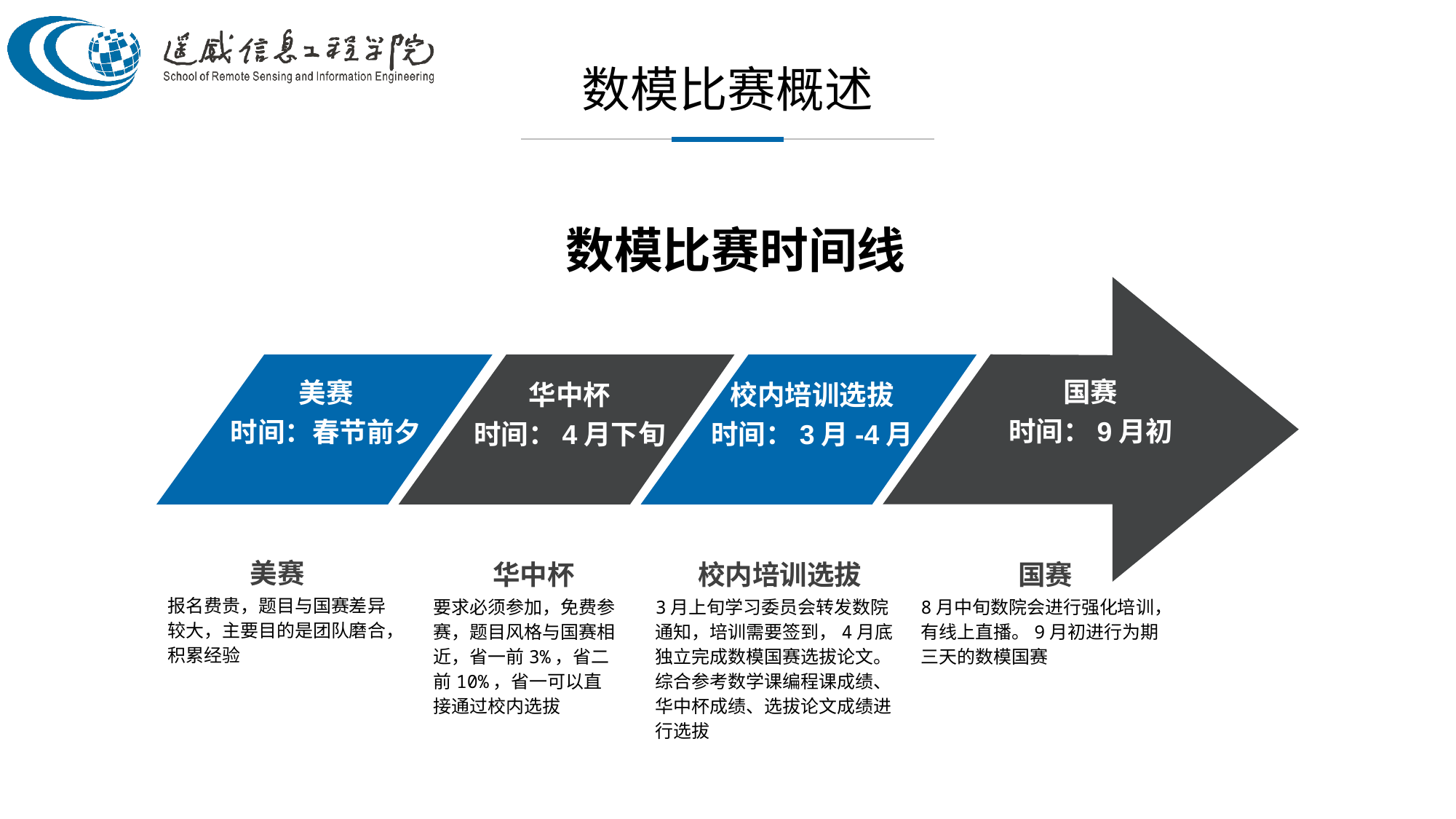

数模比赛概述
数模比赛时间线

国赛
时间：9月初
美赛
时间：春节前夕
华中杯
时间：4月下旬
校内培训选拔
时间：3月-4月
美赛
报名费贵，题目与国赛差异较大，主要目的是团队磨合，积累经验
华中杯
要求必须参加，免费参赛，题目风格与国赛相近，省一前3%，省二前10%，省一可以直接通过校内选拔
校内培训选拔
3月上旬学习委员会转发数院通知，培训需要签到，4月底独立完成数模国赛选拔论文。综合参考数学课编程课成绩、华中杯成绩、选拔论文成绩进行选拔
国赛
8月中旬数院会进行强化培训，有线上直播。9月初进行为期三天的数模国赛